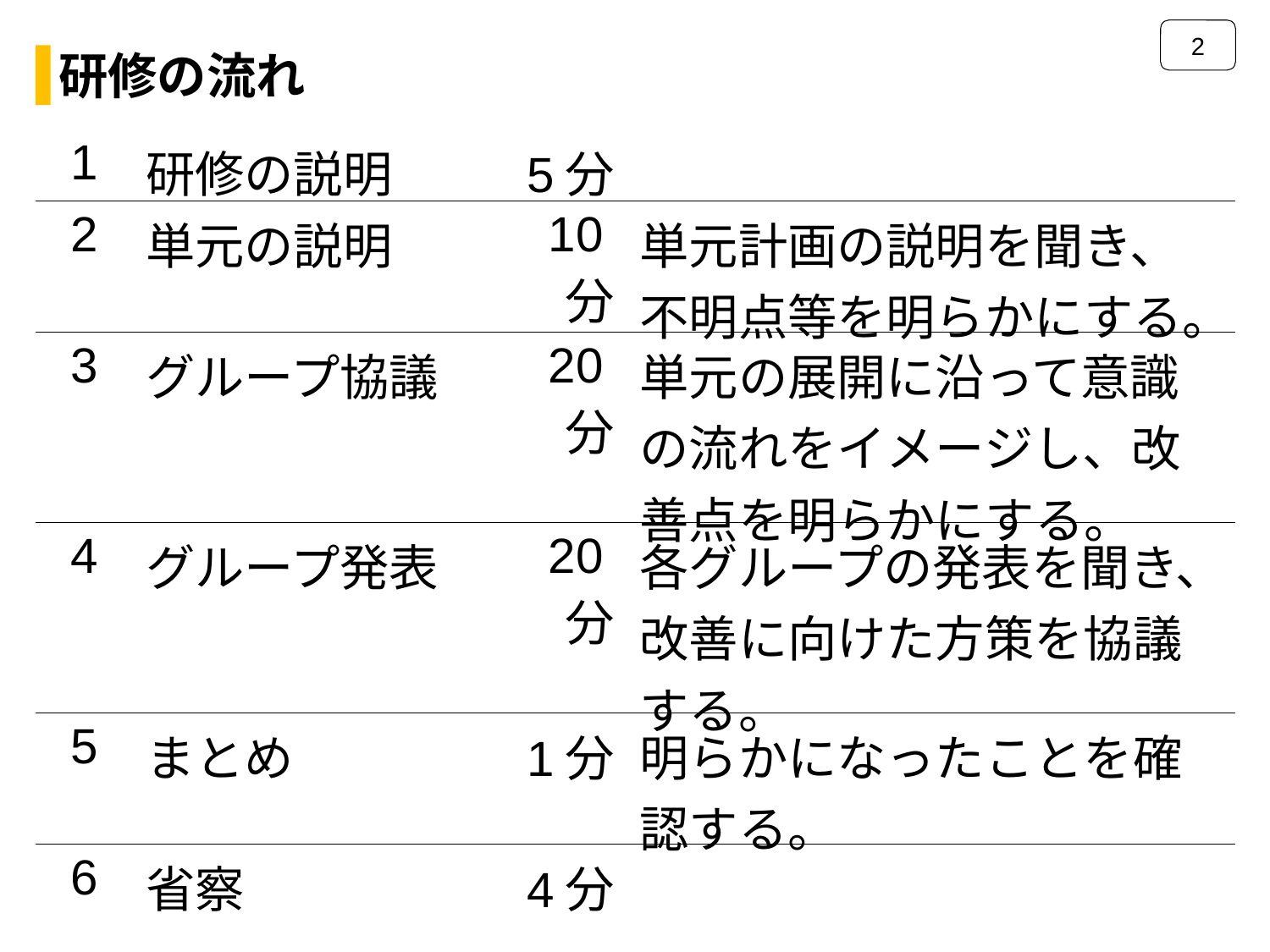

2
研修の流れ

| 1 | 研修の説明 | 5分 |  |
| --- | --- | --- | --- |
| 2 | 単元の説明 | 10分 | 単元計画の説明を聞き、 不明点等を明らかにする。 |
| 3 | グループ協議 | 20分 | 単元の展開に沿って意識の流れをイメージし、改善点を明らかにする。 |
| 4 | グループ発表 | 20分 | 各グループの発表を聞き、 改善に向けた方策を協議する。 |
| 5 | まとめ | 1分 | 明らかになったことを確認する。 |
| 6 | 省察 | 4分 |  |